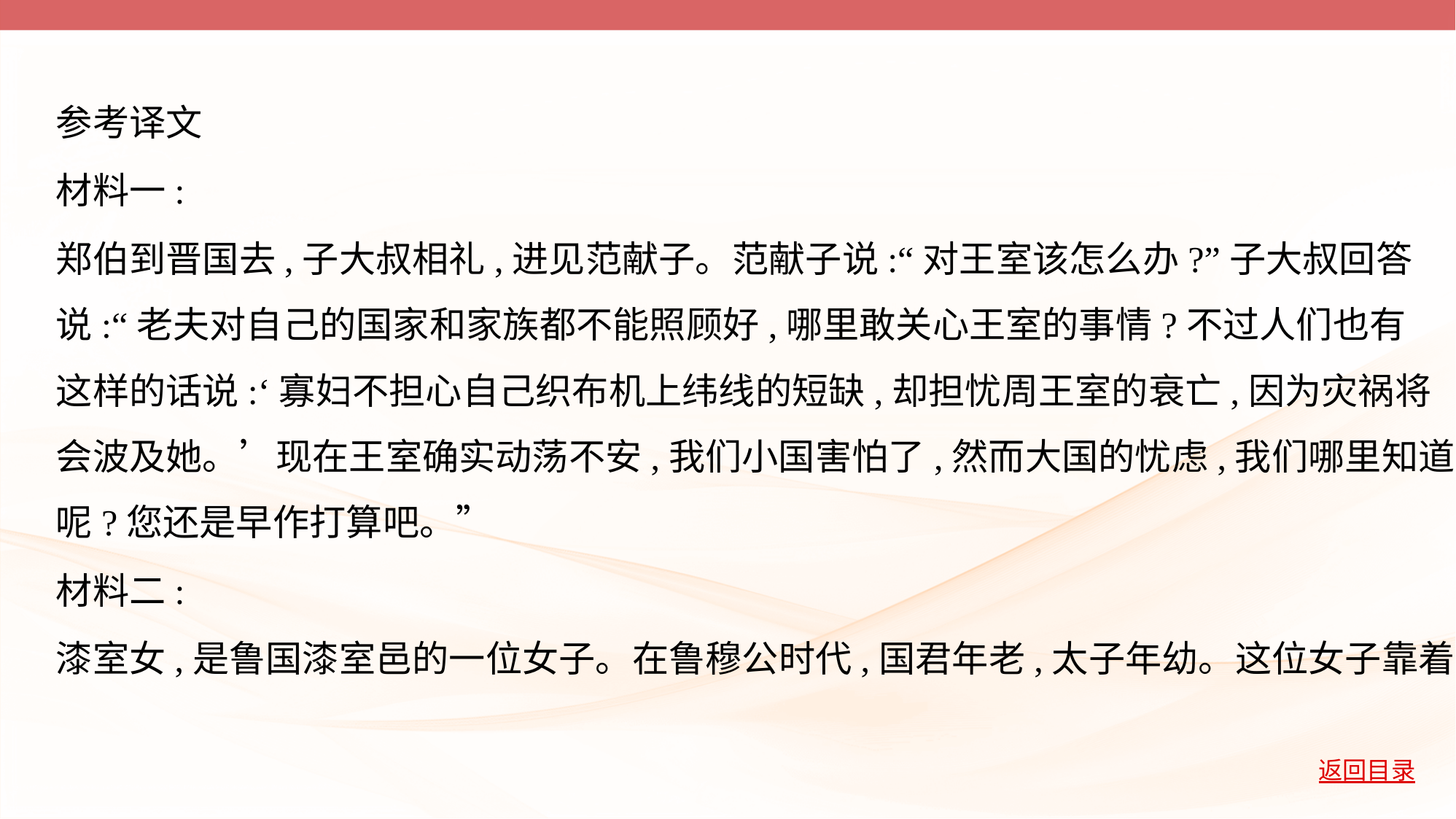

参考译文
材料一:
郑伯到晋国去,子大叔相礼,进见范献子。范献子说:“对王室该怎么办?”子大叔回答
说:“老夫对自己的国家和家族都不能照顾好,哪里敢关心王室的事情?不过人们也有
这样的话说:‘寡妇不担心自己织布机上纬线的短缺,却担忧周王室的衰亡,因为灾祸将
会波及她。’现在王室确实动荡不安,我们小国害怕了,然而大国的忧虑,我们哪里知道
呢?您还是早作打算吧。”
材料二:
漆室女,是鲁国漆室邑的一位女子。在鲁穆公时代,国君年老,太子年幼。这位女子靠着